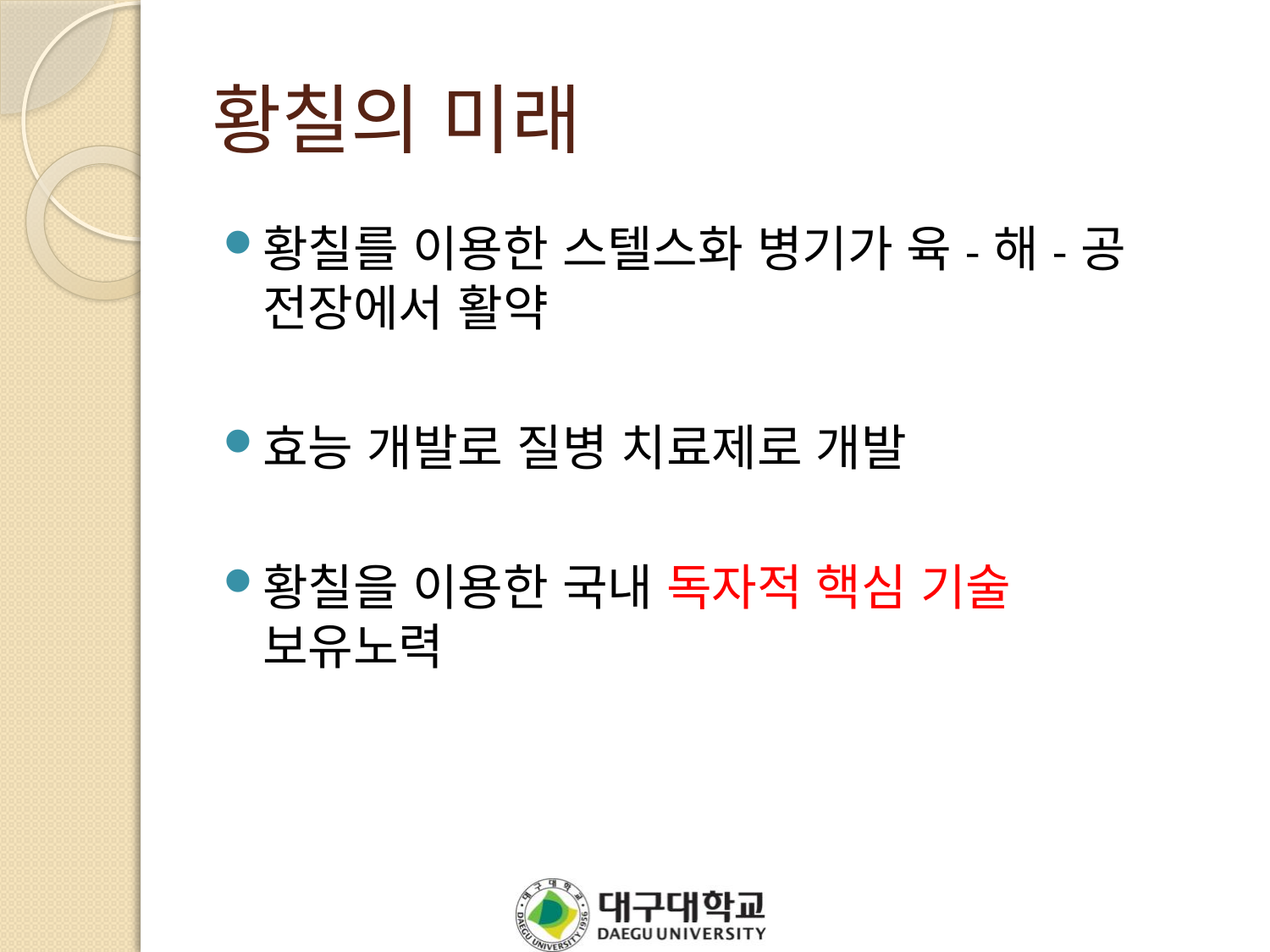

# 황칠의 미래
황칠를 이용한 스텔스화 병기가 육-해-공 전장에서 활약

효능 개발로 질병 치료제로 개발

황칠을 이용한 국내 독자적 핵심 기술 보유노력